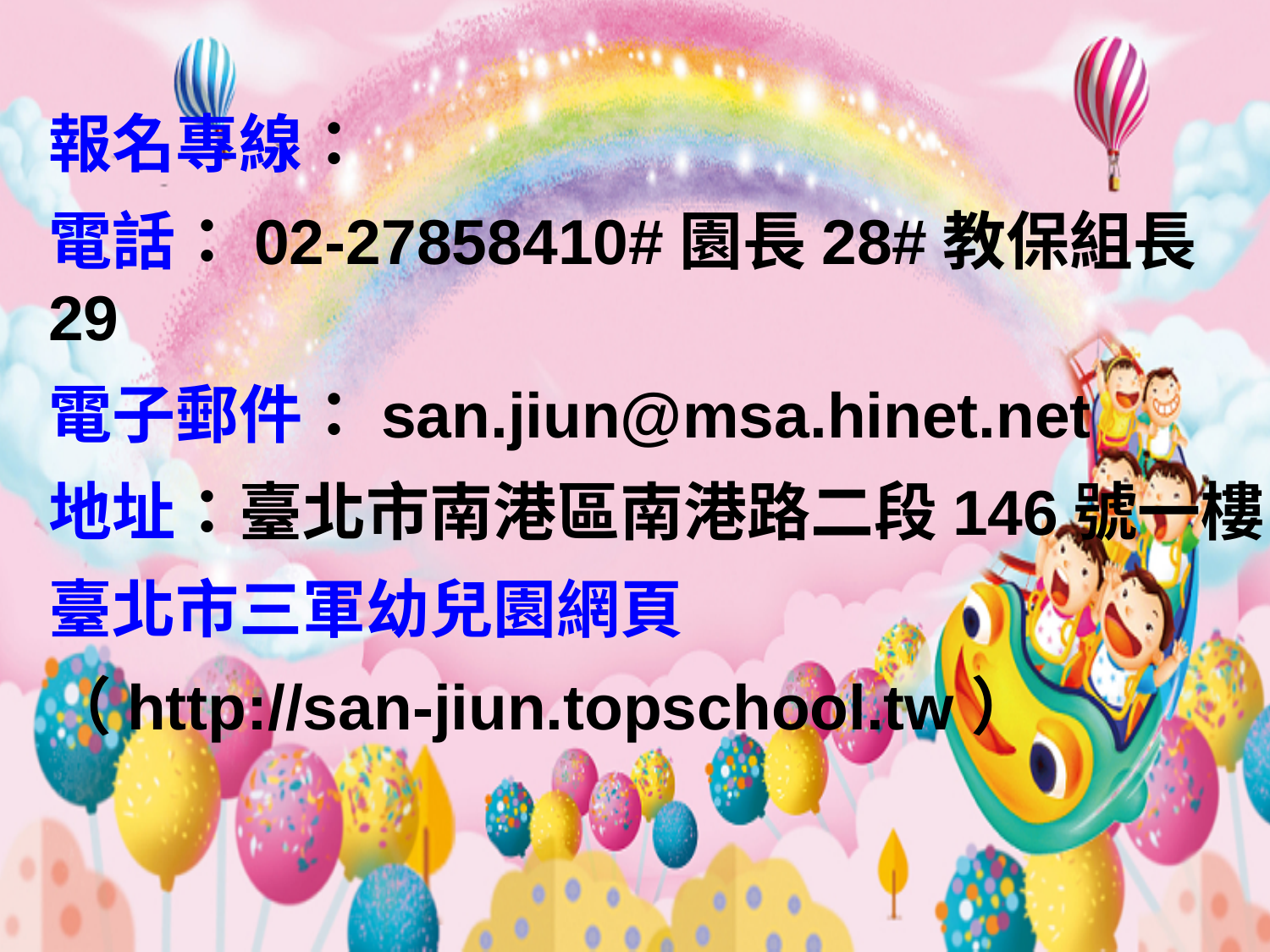

報名專線：
電話：02-27858410#園長28#教保組長29
電子郵件：san.jiun@msa.hinet.net
地址：臺北市南港區南港路二段146號一樓
臺北市三軍幼兒園網頁
（http://san-jiun.topschool.tw）